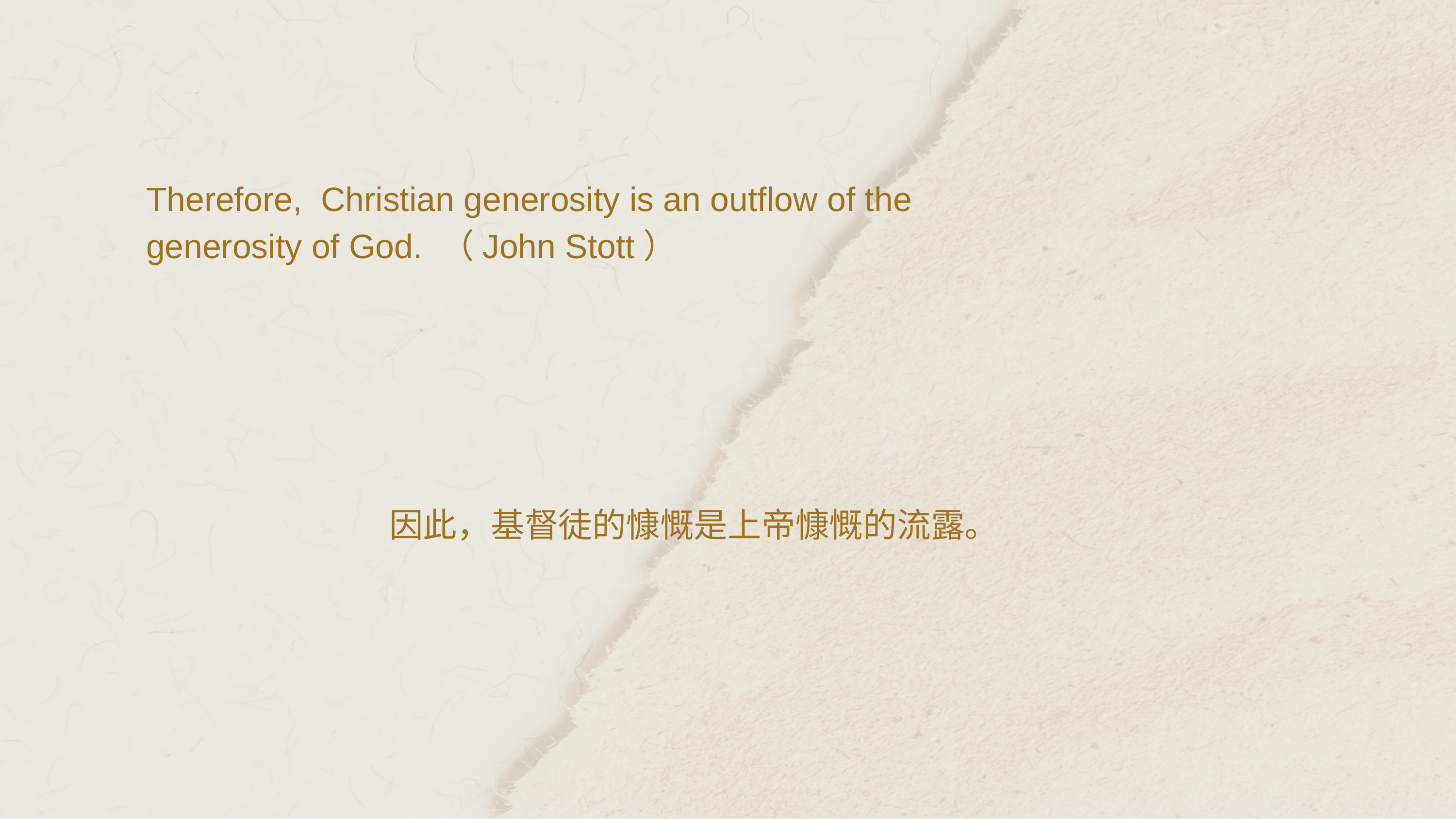

Therefore,  Christian generosity is an outflow of the generosity of God. （John Stott）
因此，基督徒的慷慨是上帝慷慨的流露。